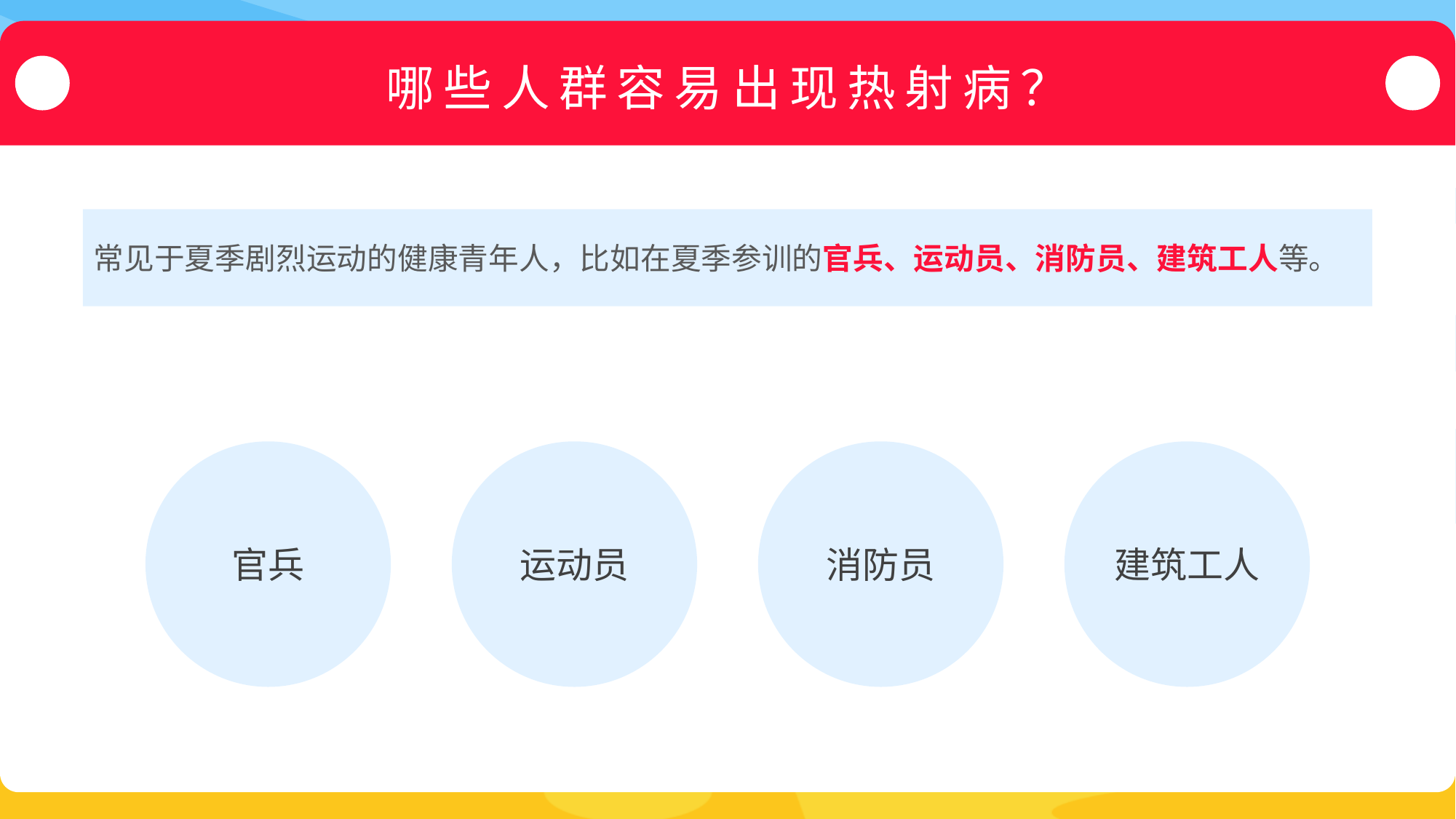

哪些人群容易出现热射病？

常见于夏季剧烈运动的健康青年人，比如在夏季参训的官兵、运动员、消防员、建筑工人等。
官兵
运动员
消防员
建筑工人